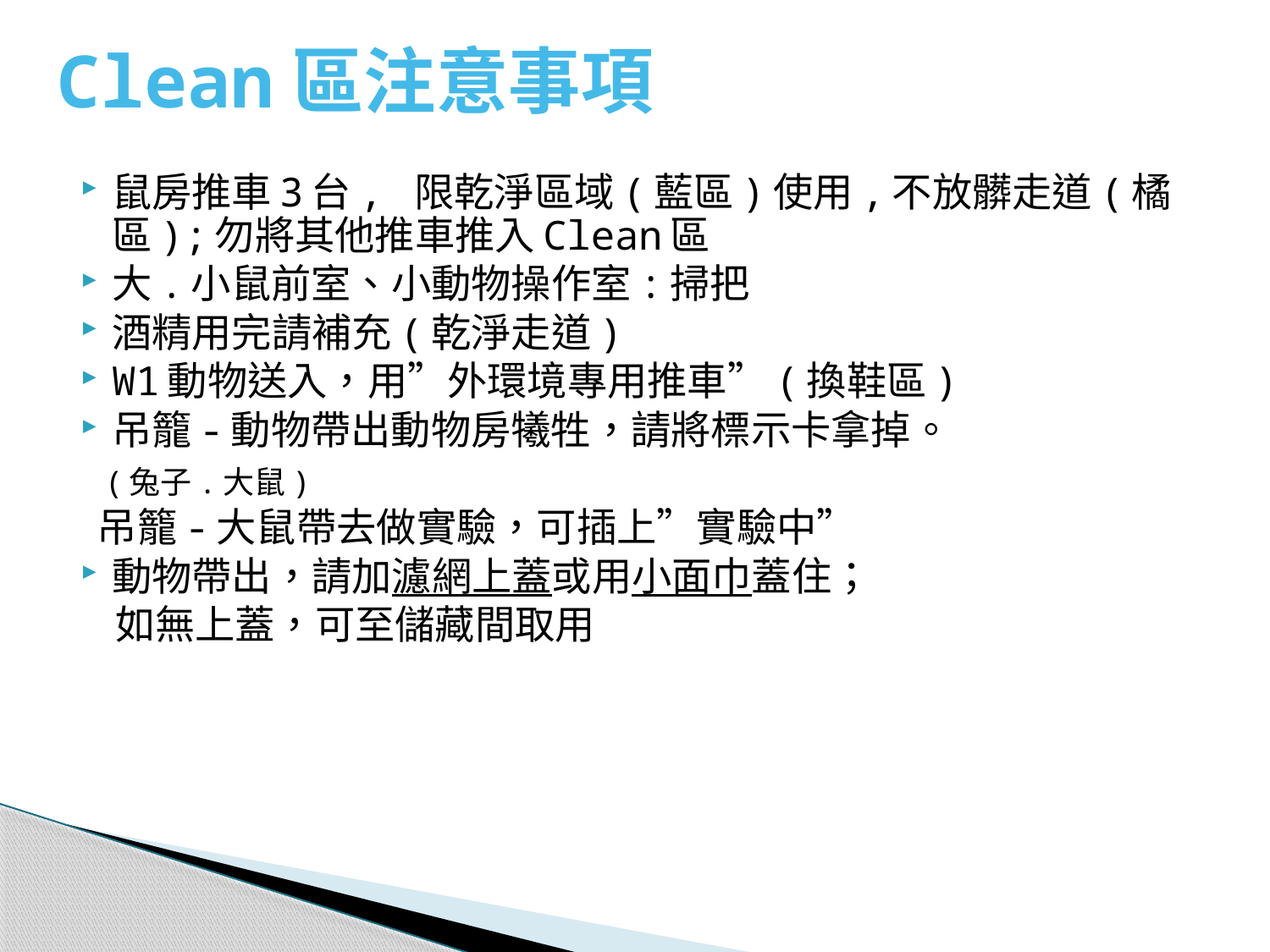

# Clean區注意事項
鼠房推車3台, 限乾淨區域(藍區)使用,不放髒走道(橘區);勿將其他推車推入Clean區
大.小鼠前室、小動物操作室:掃把
酒精用完請補充(乾淨走道)
W1動物送入，用”外環境專用推車”(換鞋區)
吊籠-動物帶出動物房犧牲，請將標示卡拿掉。
 (兔子.大鼠)
 吊籠-大鼠帶去做實驗，可插上”實驗中”
動物帶出，請加濾網上蓋或用小面巾蓋住；
   如無上蓋，可至儲藏間取用